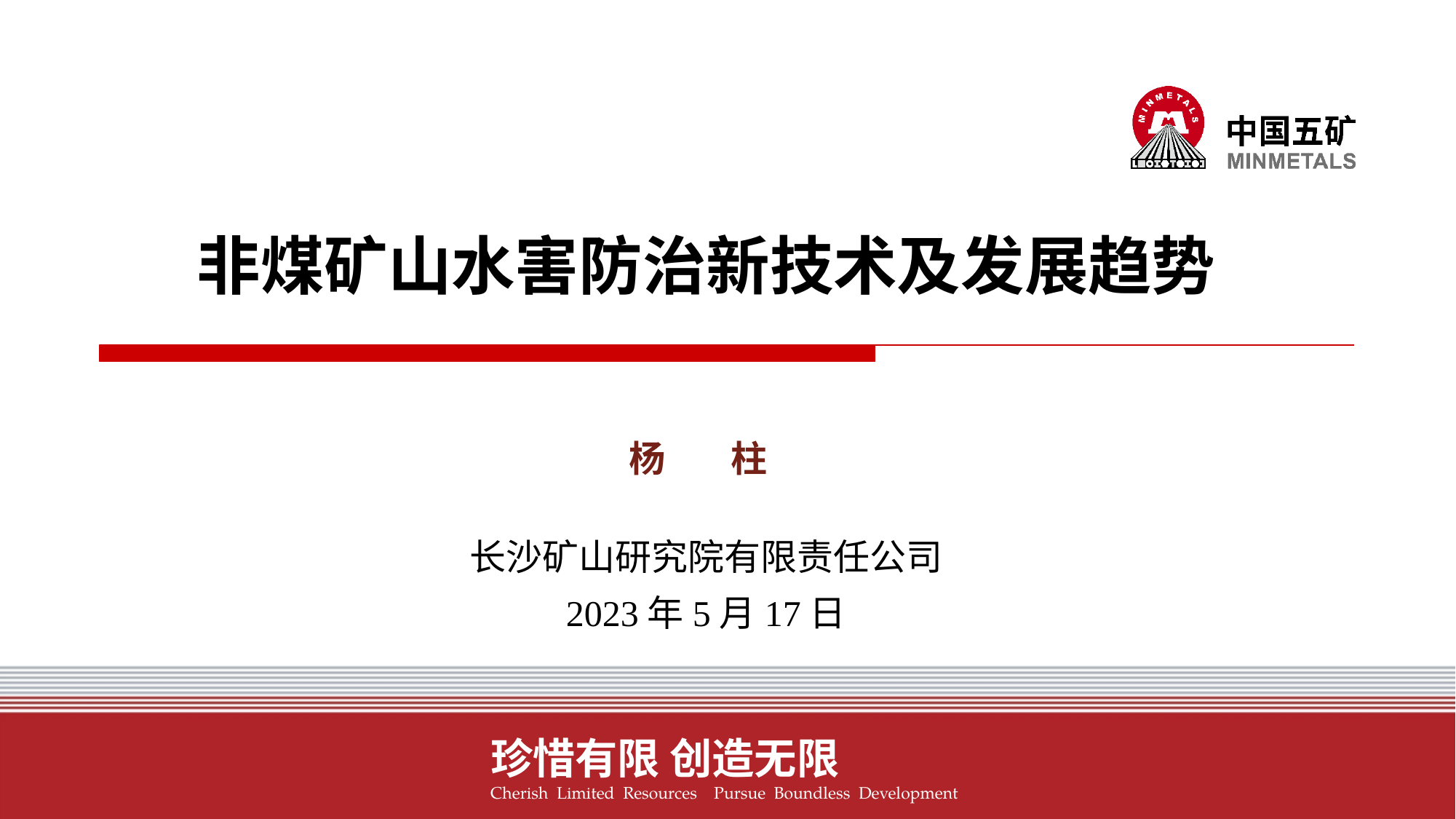

非煤矿山水害防治新技术及发展趋势
杨        柱
长沙矿山研究院有限责任公司
2023年5月17日